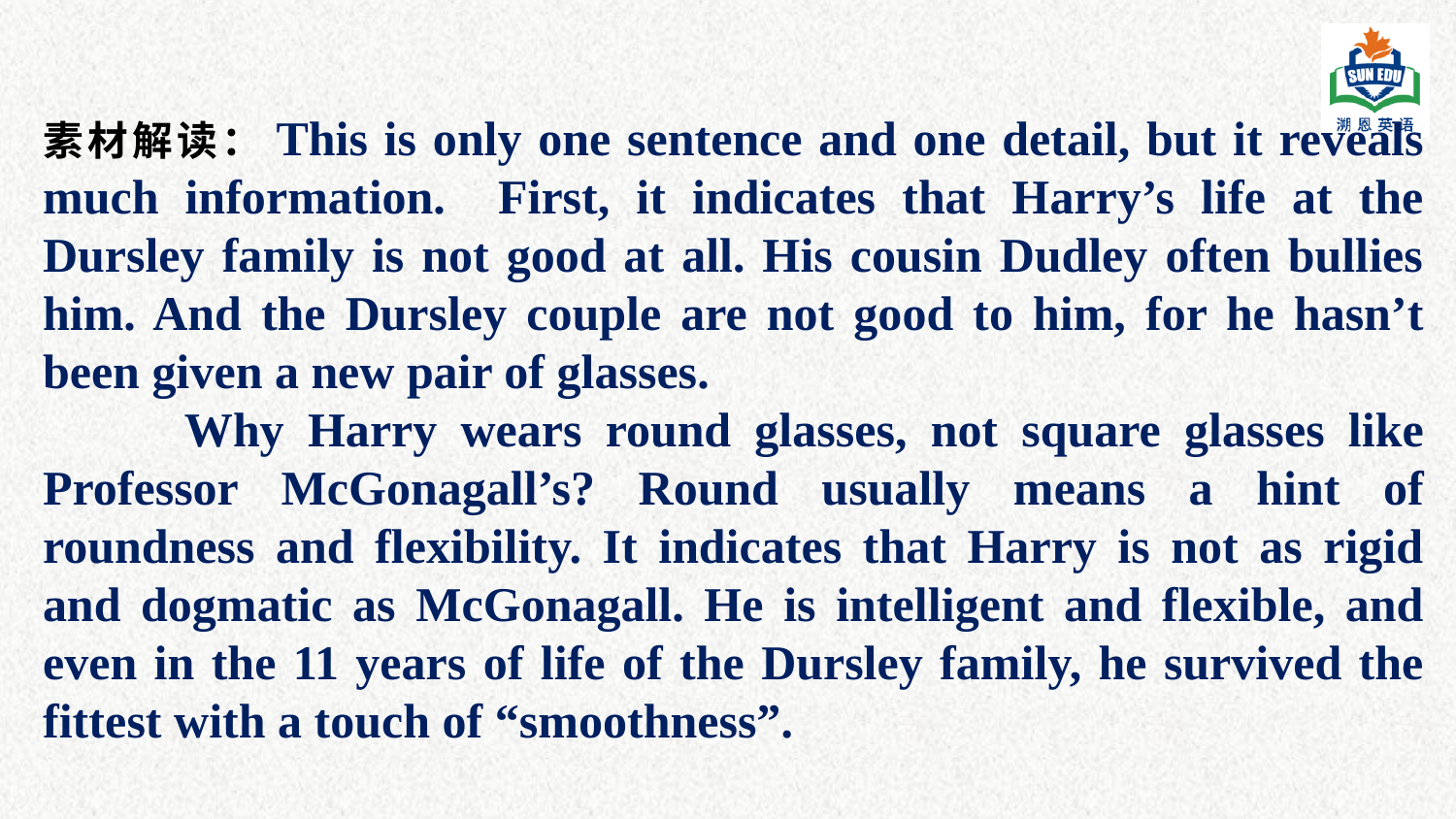

素材解读：This is only one sentence and one detail, but it reveals much information.  First, it indicates that Harry’s life at the Dursley family is not good at all. His cousin Dudley often bullies him. And the Dursley couple are not good to him, for he hasn’t been given a new pair of glasses.
      Why Harry wears round glasses, not square glasses like Professor McGonagall’s? Round usually means a hint of roundness and flexibility. It indicates that Harry is not as rigid and dogmatic as McGonagall. He is intelligent and flexible, and even in the 11 years of life of the Dursley family, he survived the fittest with a touch of “smoothness”.